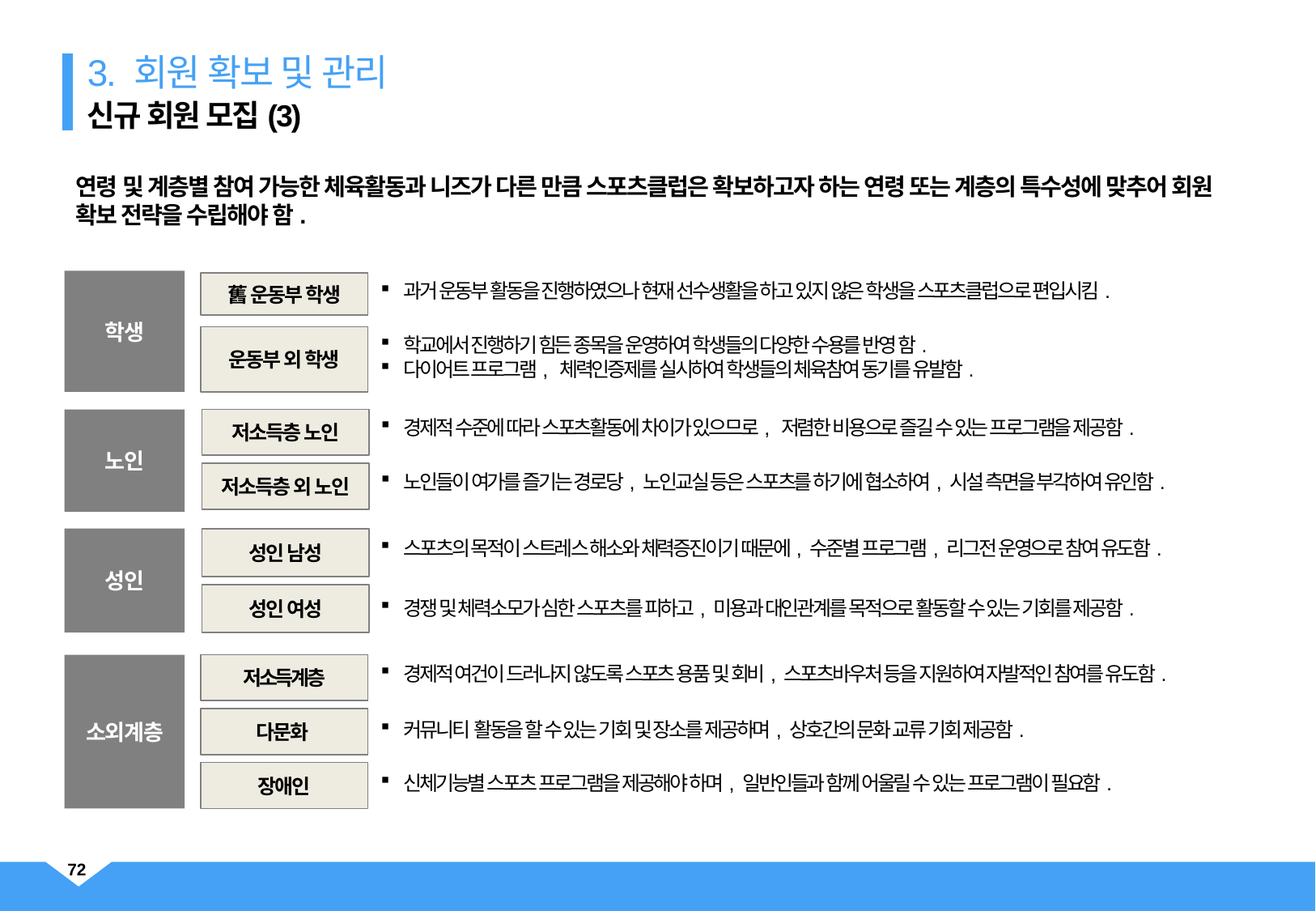

3. 회원 확보 및 관리
신규 회원 모집(3)
연령 및 계층별 참여 가능한 체육활동과 니즈가 다른 만큼 스포츠클럽은 확보하고자 하는 연령 또는 계층의 특수성에 맞추어 회원 확보 전략을 수립해야 함.
학생
과거 운동부 활동을 진행하였으나 현재 선수생활을 하고 있지 않은 학생을 스포츠클럽으로 편입시킴.
舊 운동부 학생
학교에서 진행하기 힘든 종목을 운영하여 학생들의 다양한 수용를 반영 함.
다이어트 프로그램,  체력인증제를 실시하여 학생들의 체육참여 동기를 유발함.
운동부 외 학생
경제적 수준에 따라 스포츠활동에 차이가 있으므로,  저렴한 비용으로 즐길 수 있는 프로그램을 제공함.
노인
저소득층 노인
노인들이 여가를 즐기는 경로당, 노인교실 등은 스포츠를 하기에 협소하여, 시설 측면을 부각하여 유인함.
저소득층 외 노인
성인 남성
성인
스포츠의 목적이 스트레스 해소와 체력증진이기 때문에, 수준별 프로그램, 리그전 운영으로 참여 유도함.
성인 여성
경쟁 및 체력소모가 심한 스포츠를 피하고, 미용과 대인관계를 목적으로 활동할 수 있는 기회를 제공함.
저소득계층
소외계층
경제적 여건이 드러나지 않도록 스포츠 용품 및 회비, 스포츠바우처 등을 지원하여 자발적인 참여를 유도함.
다문화
커뮤니티 활동을 할 수 있는 기회 및 장소를 제공하며, 상호간의 문화 교류 기회 제공함.
장애인
신체기능별 스포츠 프로그램을 제공해야 하며, 일반인들과 함께 어울릴 수 있는 프로그램이 필요함.